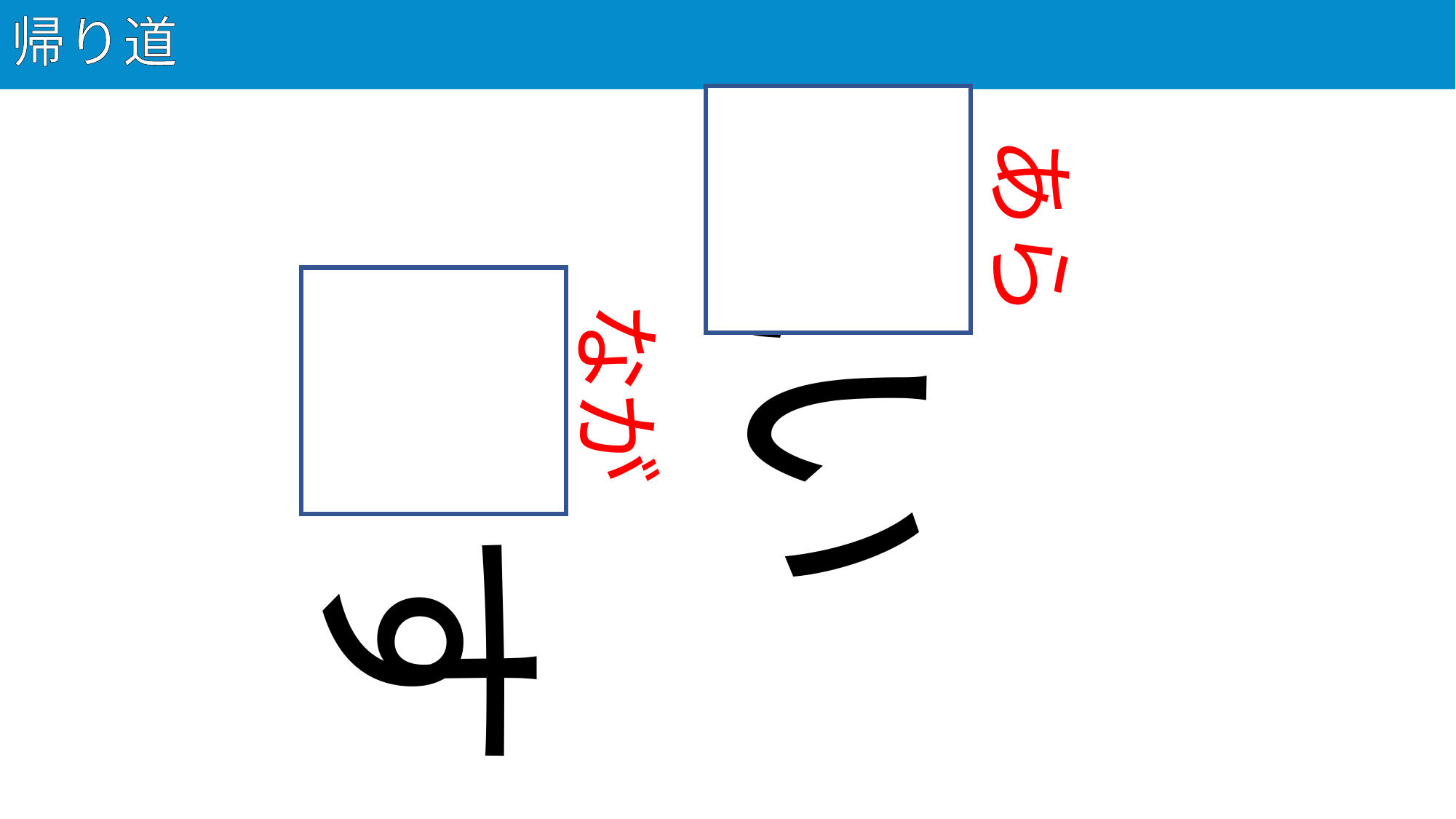

# 帰り道
9
洗い

あら
流す

なが